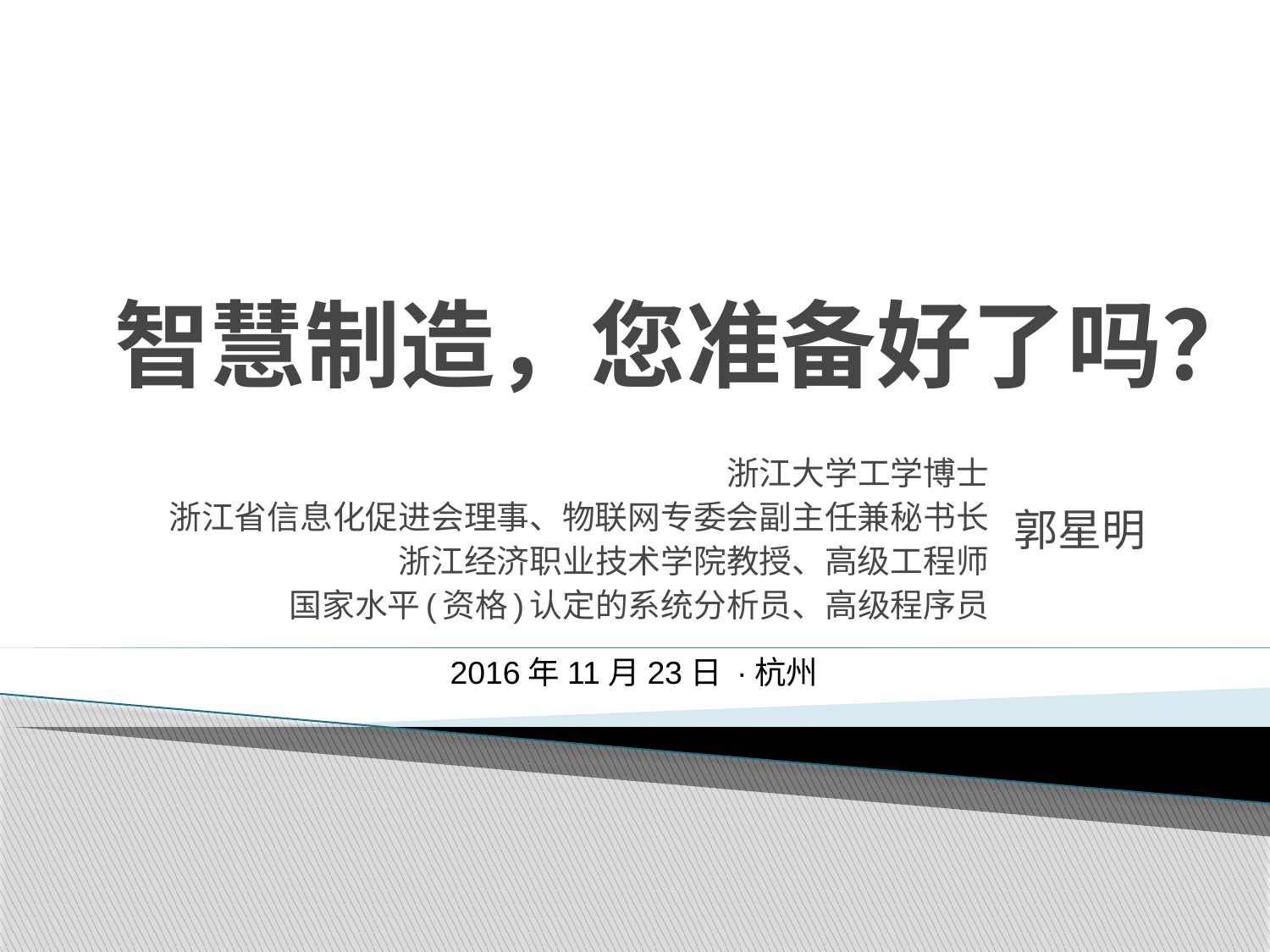

# 智慧制造，您准备好了吗？
浙江大学工学博士
浙江省信息化促进会理事、物联网专委会副主任兼秘书长
浙江经济职业技术学院教授、高级工程师
国家水平(资格)认定的系统分析员、高级程序员
郭星明
2016年11月23日 ·杭州